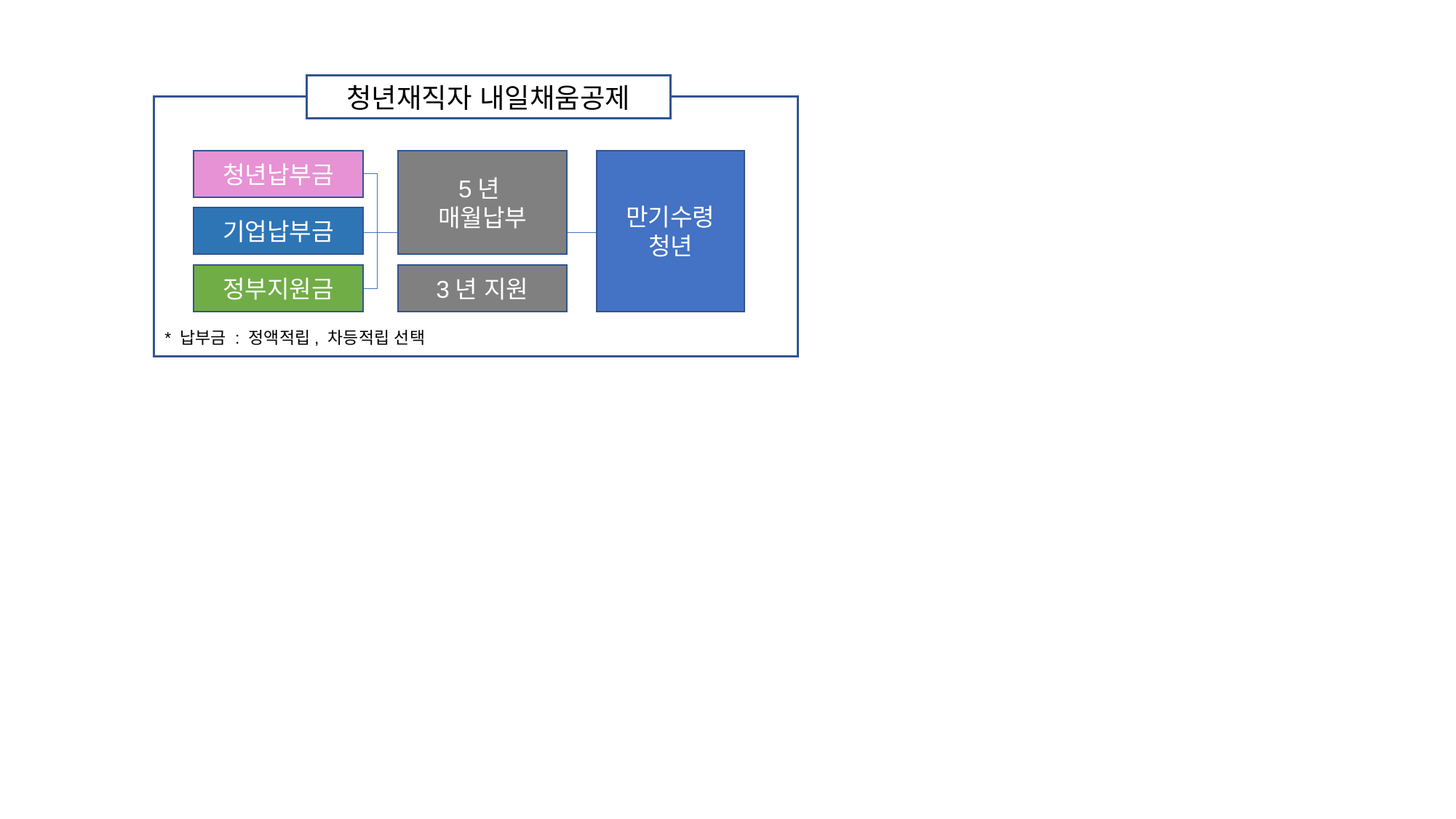

#
청년재직자 내일채움공제

청년납부금
5년
매월납부
만기수령
청년
기업납부금
정부지원금
3년 지원
* 납부금 : 정액적립, 차등적립 선택